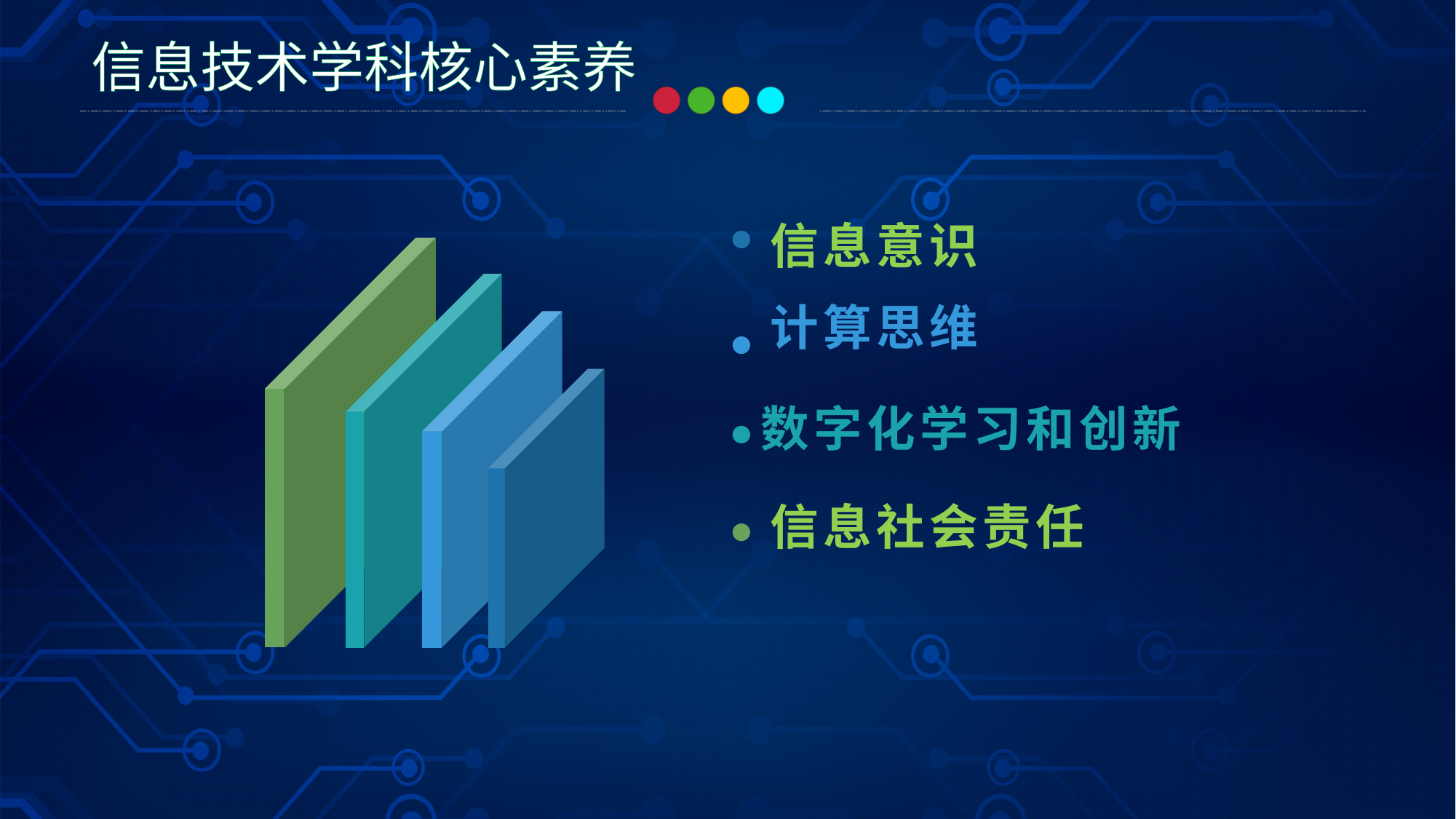

信息技术学科核心素养
信息意识

计算思维

数字化学习和创新

信息社会责任